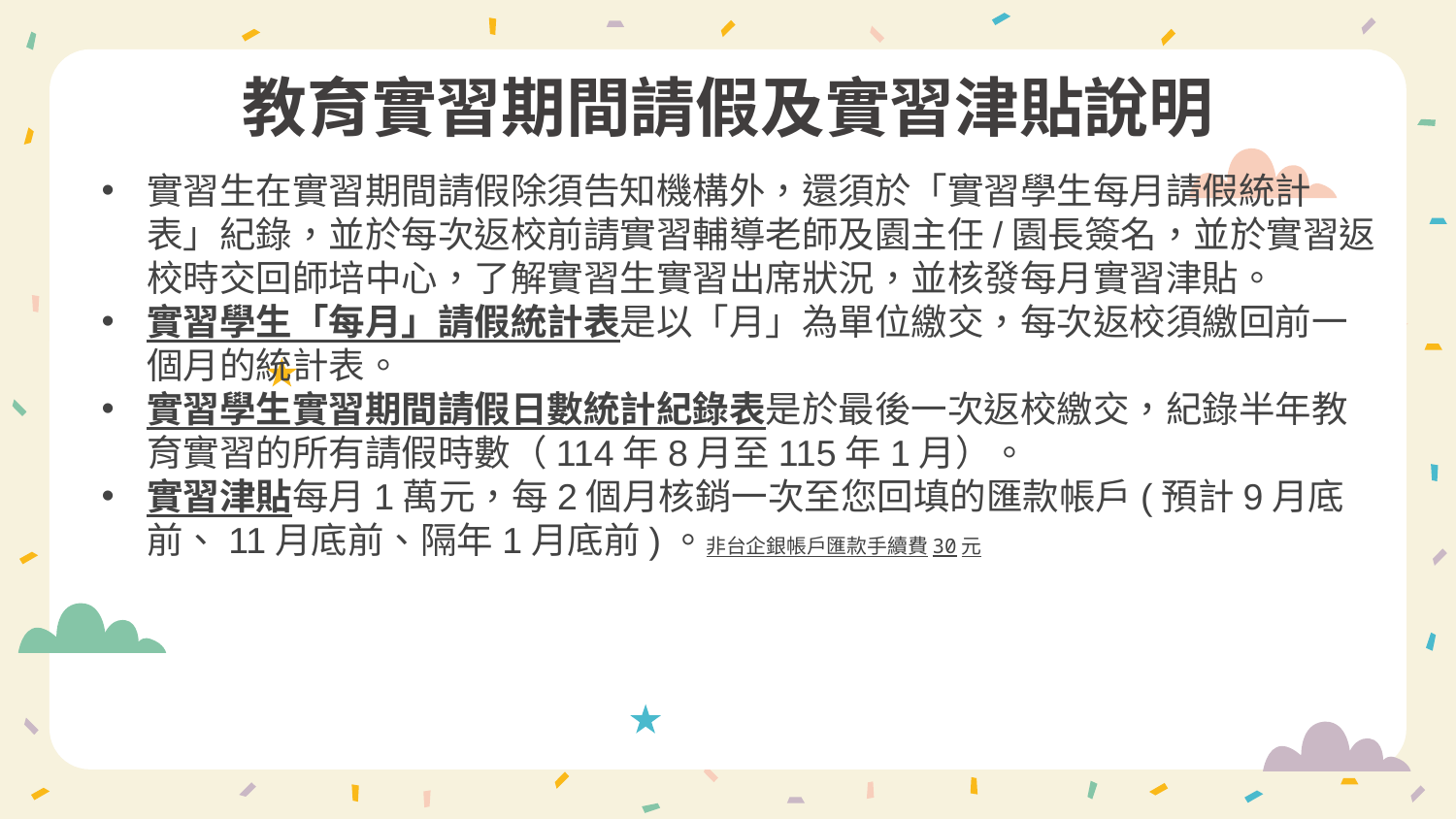

# 教育實習期間請假及實習津貼說明

實習生在實習期間請假除須告知機構外，還須於「實習學生每月請假統計表」紀錄，並於每次返校前請實習輔導老師及園主任/園長簽名，並於實習返校時交回師培中心，了解實習生實習出席狀況，並核發每月實習津貼。
實習學生「每月」請假統計表是以「月」為單位繳交，每次返校須繳回前一個月的統計表。
實習學生實習期間請假日數統計紀錄表是於最後一次返校繳交，紀錄半年教育實習的所有請假時數（114年8月至115年1月）。
實習津貼每月1萬元，每2個月核銷一次至您回填的匯款帳戶(預計9月底前、11月底前、隔年1月底前)。非台企銀帳戶匯款手續費30元